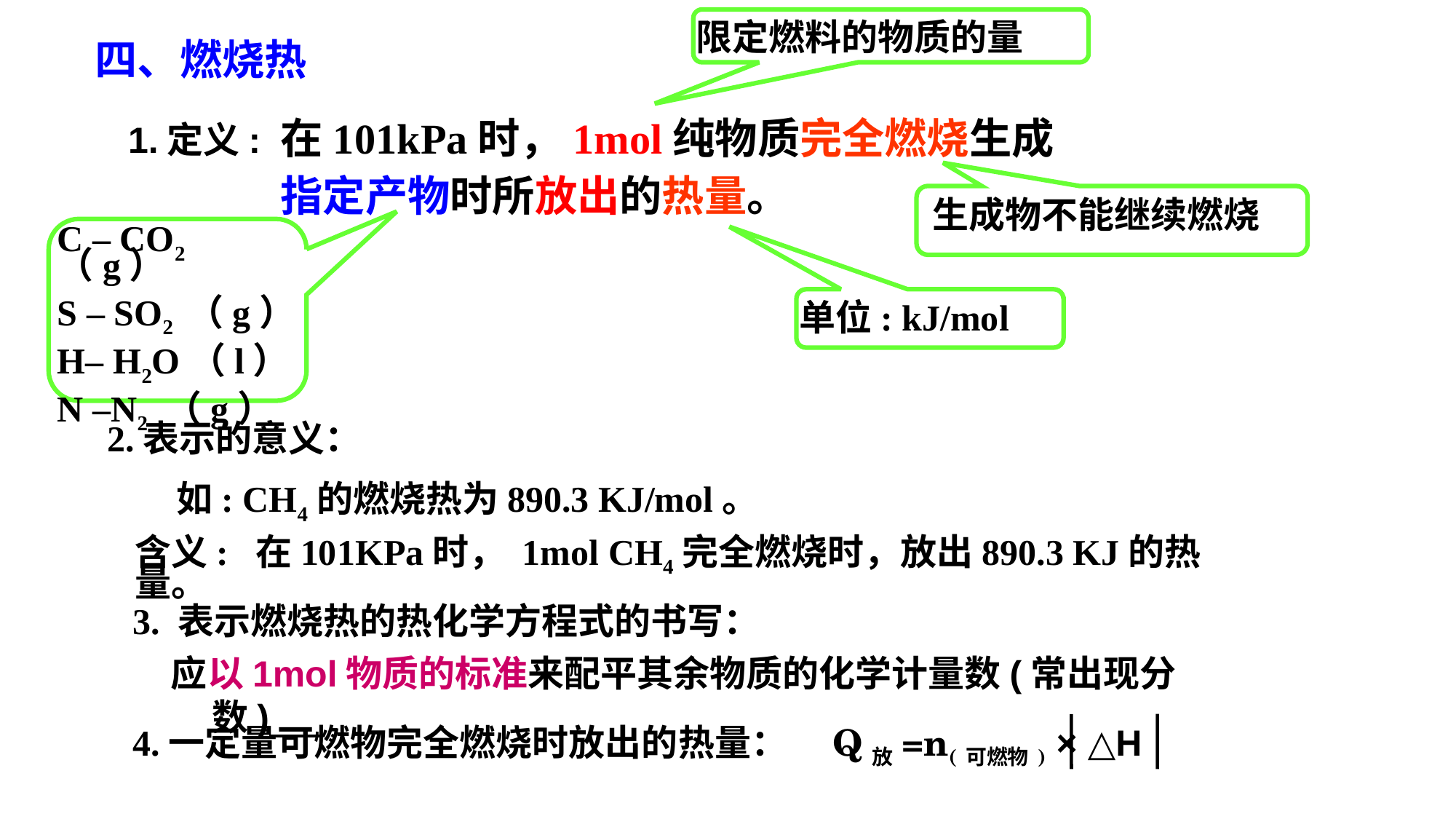

限定燃料的物质的量
四、燃烧热
1.定义:
在101kPa时，1mol纯物质完全燃烧生成
指定产物时所放出的热量。
 生成物不能继续燃烧
C – CO2 （g）
S – SO2 （g）
H– H2O（l）
N –N2 （g）
单位: kJ/mol
2.表示的意义：
    如: CH4的燃烧热为890.3 KJ/mol。
含义:  在101KPa时， 1mol CH4完全燃烧时，放出890.3 KJ的热量。
3. 表示燃烧热的热化学方程式的书写：
应以1mol物质的标准来配平其余物质的化学计量数(常出现分数)
4.一定量可燃物完全燃烧时放出的热量：
Q放=n(可燃物) × △H